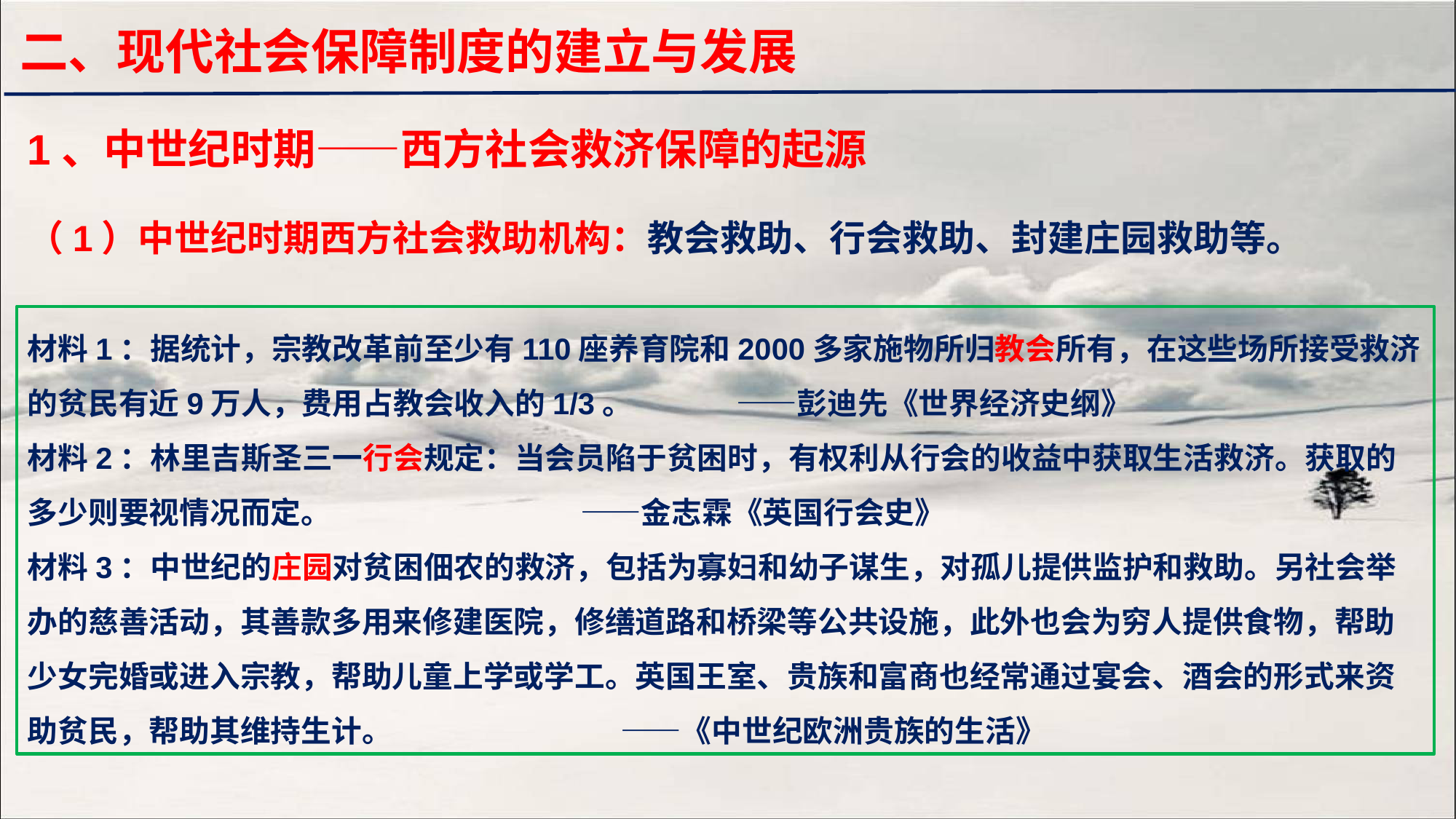

二、现代社会保障制度的建立与发展
1、中世纪时期——西方社会救济保障的起源
（1）中世纪时期西方社会救助机构：教会救助、行会救助、封建庄园救助等。
材料1：据统计，宗教改革前至少有110座养育院和2000多家施物所归教会所有，在这些场所接受救济的贫民有近9万人，费用占教会收入的1/3。               ——彭迪先《世界经济史纲》
材料2：林里吉斯圣三一行会规定：当会员陷于贫困时，有权利从行会的收益中获取生活救济。获取的多少则要视情况而定。                                    ——金志霖《英国行会史》
材料3：中世纪的庄园对贫困佃农的救济，包括为寡妇和幼子谋生，对孤儿提供监护和救助。另社会举办的慈善活动，其善款多用来修建医院，修缮道路和桥梁等公共设施，此外也会为穷人提供食物，帮助少女完婚或进入宗教，帮助儿童上学或学工。英国王室、贵族和富商也经常通过宴会、酒会的形式来资助贫民，帮助其维持生计。                                 ——《中世纪欧洲贵族的生活》